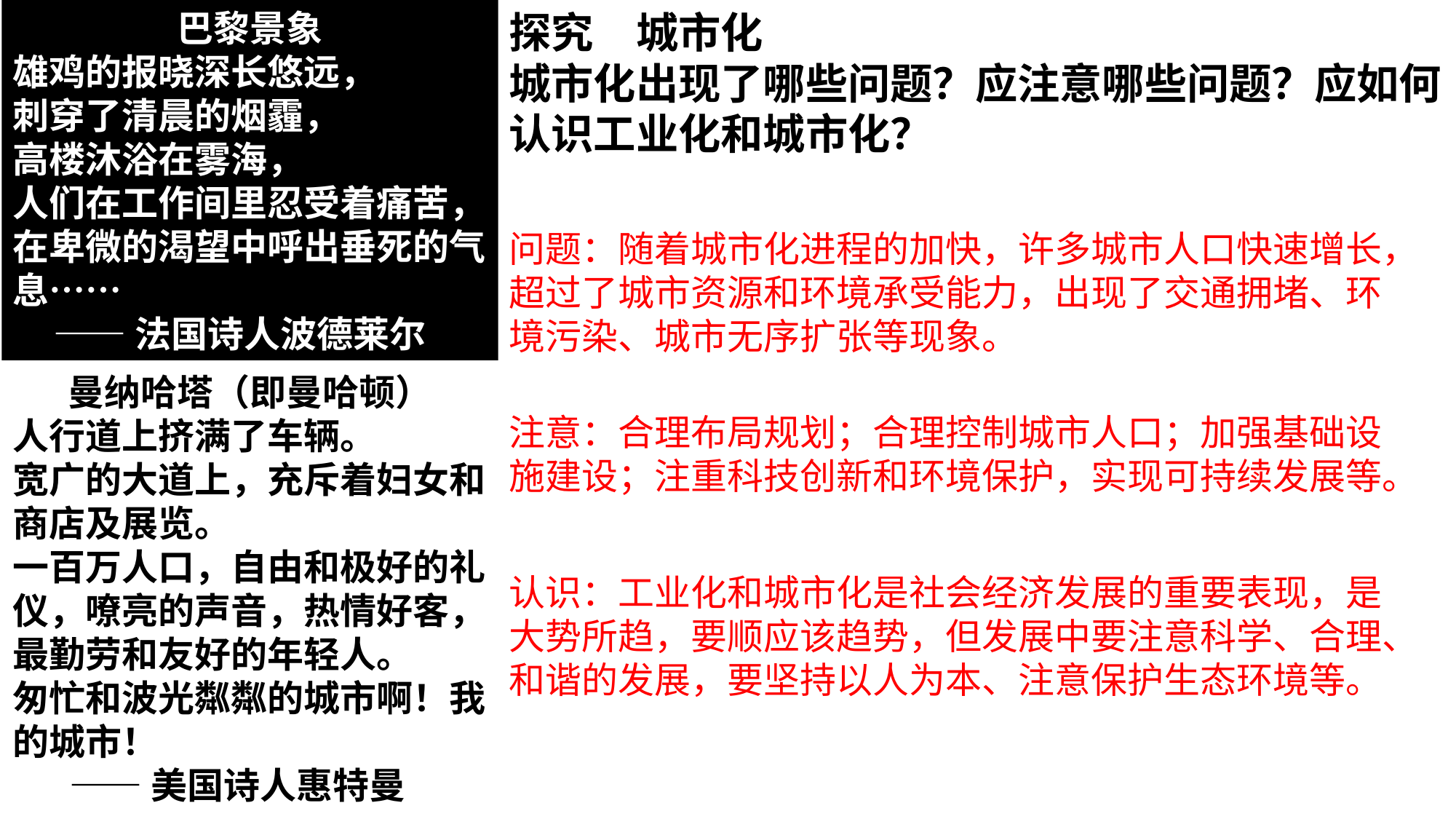

巴黎景象
雄鸡的报晓深长悠远，
刺穿了清晨的烟霾，
高楼沐浴在雾海，
人们在工作间里忍受着痛苦，在卑微的渴望中呼出垂死的气息……
     ——法国诗人波德莱尔
探究　城市化
城市化出现了哪些问题？应注意哪些问题？应如何认识工业化和城市化？
问题：随着城市化进程的加快，许多城市人口快速增长，超过了城市资源和环境承受能力，出现了交通拥堵、环境污染、城市无序扩张等现象。
曼纳哈塔（即曼哈顿）
人行道上挤满了车辆。
宽广的大道上，充斥着妇女和商店及展览。
一百万人口，自由和极好的礼仪，嘹亮的声音，热情好客，最勤劳和友好的年轻人。
匆忙和波光粼粼的城市啊！我的城市！
       ——美国诗人惠特曼
注意：合理布局规划；合理控制城市人口；加强基础设施建设；注重科技创新和环境保护，实现可持续发展等。
认识：工业化和城市化是社会经济发展的重要表现，是大势所趋，要顺应该趋势，但发展中要注意科学、合理、和谐的发展，要坚持以人为本、注意保护生态环境等。